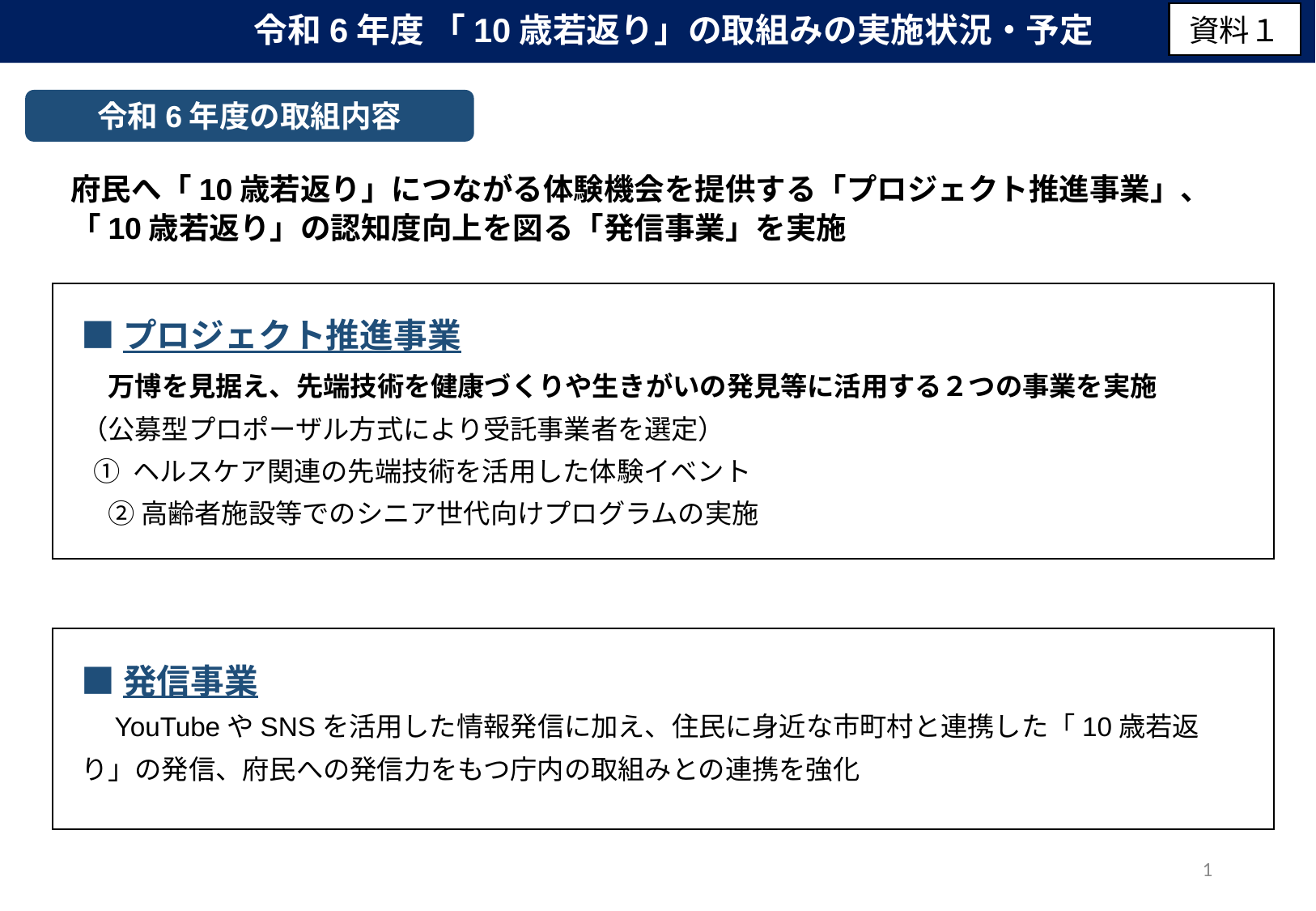

令和6年度 「10歳若返り」の取組みの実施状況・予定
資料１
令和6年度の取組内容
府民へ「10歳若返り」につながる体験機会を提供する「プロジェクト推進事業」、「10歳若返り」の認知度向上を図る「発信事業」を実施

■プロジェクト推進事業
　万博を見据え、先端技術を健康づくりや生きがいの発見等に活用する２つの事業を実施
（公募型プロポーザル方式により受託事業者を選定）
  ① ヘルスケア関連の先端技術を活用した体験イベント
　② 高齢者施設等でのシニア世代向けプログラムの実施

■発信事業
　YouTubeやSNSを活用した情報発信に加え、住民に身近な市町村と連携した「10歳若返り」の発信、府民への発信力をもつ庁内の取組みとの連携を強化
1